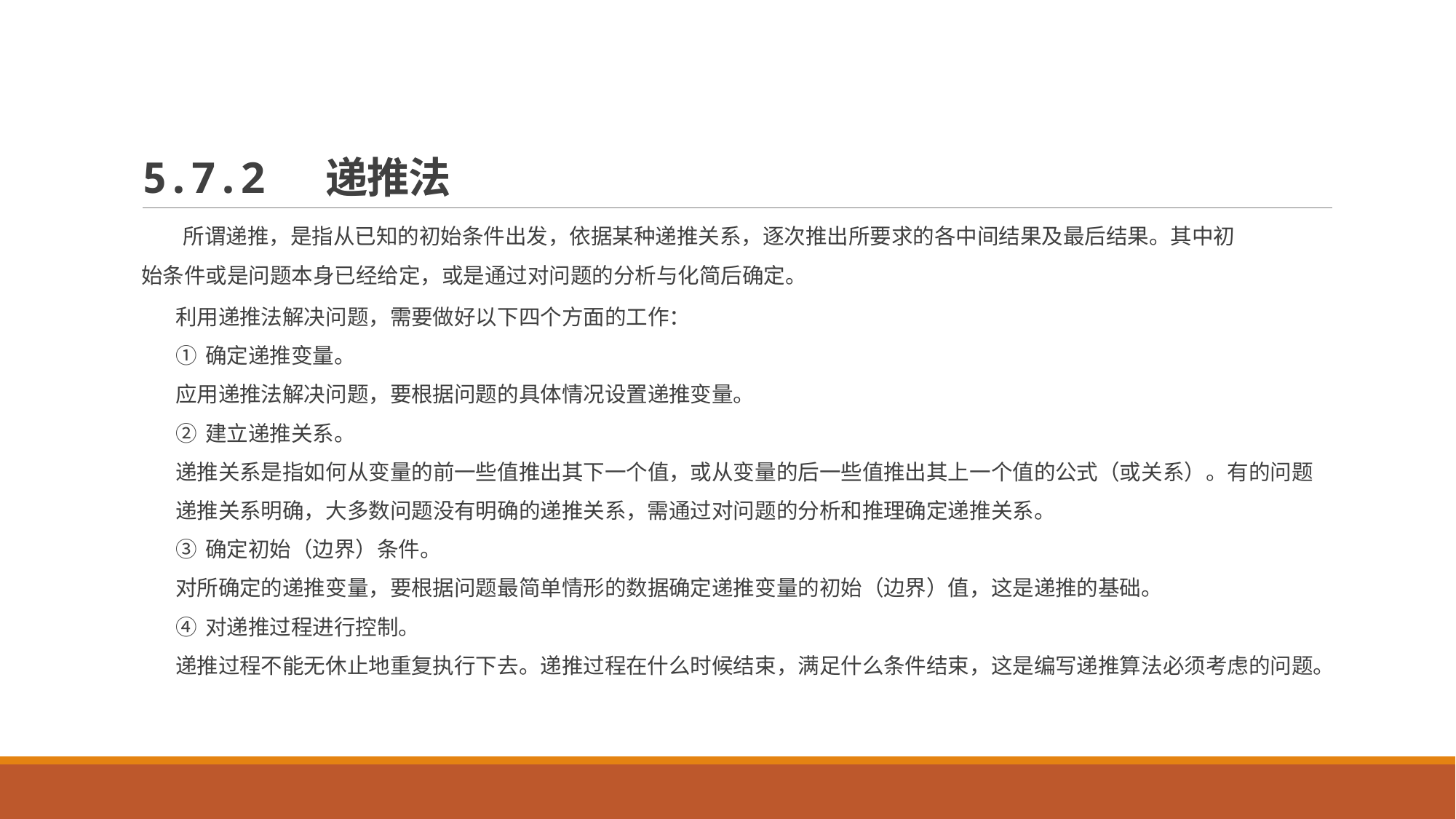

# 5.7.2  递推法
        所谓递推，是指从已知的初始条件出发，依据某种递推关系，逐次推出所要求的各中间结果及最后结果。其中初
始条件或是问题本身已经给定，或是通过对问题的分析与化简后确定。
利用递推法解决问题，需要做好以下四个方面的工作：
① 确定递推变量。
应用递推法解决问题，要根据问题的具体情况设置递推变量。
② 建立递推关系。
递推关系是指如何从变量的前一些值推出其下一个值，或从变量的后一些值推出其上一个值的公式（或关系）。有的问题递推关系明确，大多数问题没有明确的递推关系，需通过对问题的分析和推理确定递推关系。
③ 确定初始（边界）条件。
对所确定的递推变量，要根据问题最简单情形的数据确定递推变量的初始（边界）值，这是递推的基础。
④ 对递推过程进行控制。
递推过程不能无休止地重复执行下去。递推过程在什么时候结束，满足什么条件结束，这是编写递推算法必须考虑的问题。